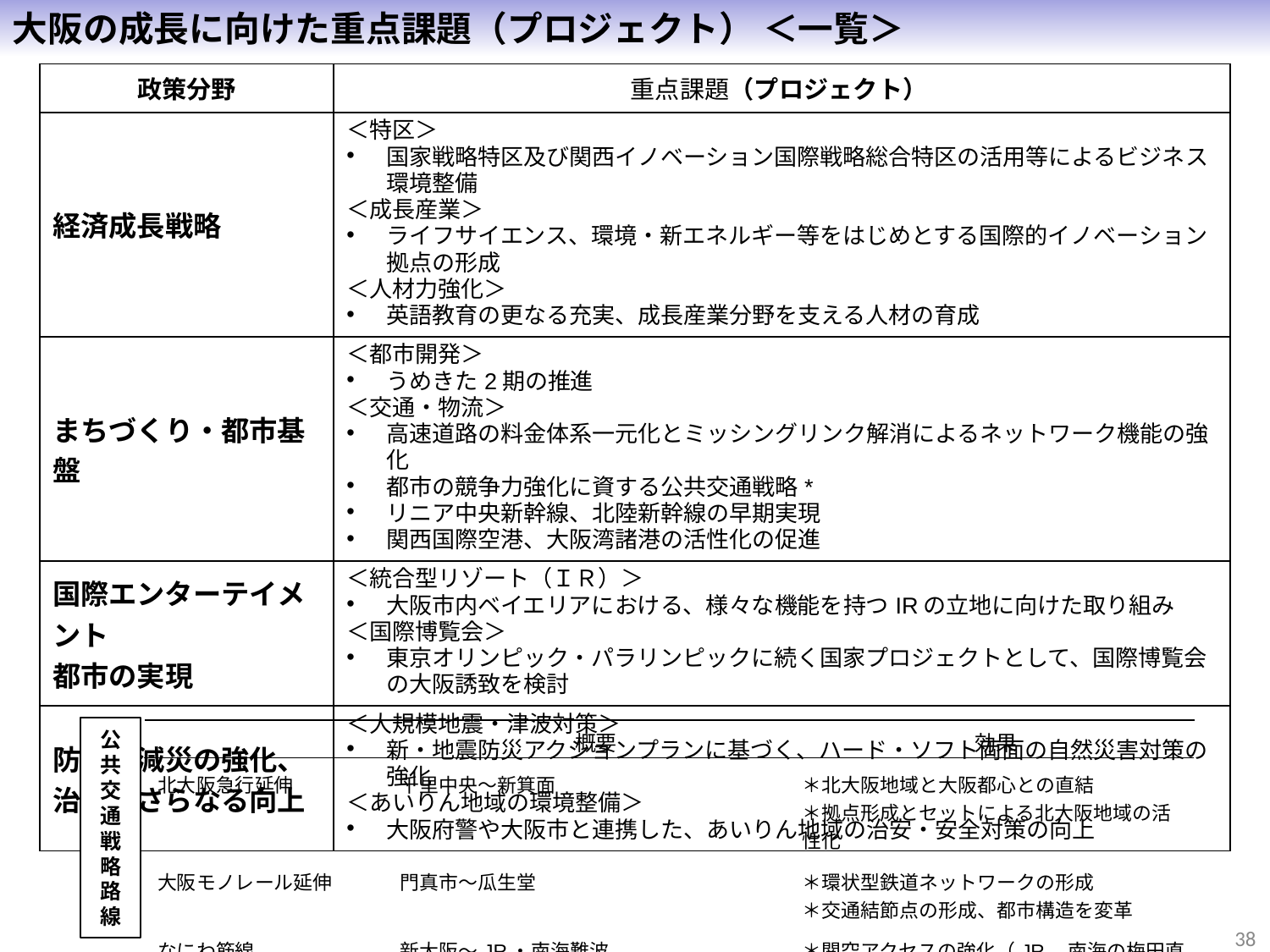

大阪の成長に向けた重点課題（プロジェクト） ＜一覧＞
| 政策分野 | 重点課題（プロジェクト） |
| --- | --- |
| 経済成長戦略 | ＜特区＞ 国家戦略特区及び関西イノベーション国際戦略総合特区の活用等によるビジネス環境整備 ＜成長産業＞ ライフサイエンス、環境・新エネルギー等をはじめとする国際的イノベーション拠点の形成 ＜人材力強化＞ 英語教育の更なる充実、成長産業分野を支える人材の育成 |
| まちづくり・都市基盤 | ＜都市開発＞ うめきた2期の推進 ＜交通・物流＞ 高速道路の料金体系一元化とミッシングリンク解消によるネットワーク機能の強化 都市の競争力強化に資する公共交通戦略\* リニア中央新幹線、北陸新幹線の早期実現 関西国際空港、大阪湾諸港の活性化の促進 |
| 国際エンターテイメント 都市の実現 | ＜統合型リゾート（ＩＲ）＞ 大阪市内ベイエリアにおける、様々な機能を持つIRの立地に向けた取り組み ＜国際博覧会＞ 東京オリンピック・パラリンピックに続く国家プロジェクトとして、国際博覧会の大阪誘致を検討 |
| 防災・減災の強化、 治安のさらなる向上 | ＜大規模地震・津波対策＞ 新・地震防災アクションプランに基づく、ハード・ソフト両面の自然災害対策の強化 ＜あいりん地域の環境整備＞ 大阪府警や大阪市と連携した、あいりん地域の治安・安全対策の向上 |
公共交通戦略路線
|  | 概要 | 効果 |
| --- | --- | --- |
| 北大阪急行延伸 | 千里中央～新箕面 | ＊北大阪地域と大阪都心との直結 ＊拠点形成とセットによる北大阪地域の活性化 |
| 大阪モノレール延伸 | 門真市～瓜生堂 | ＊環状型鉄道ネットワークの形成 ＊交通結節点の形成、都市構造を変革 |
| なにわ筋線 | 新大阪～JR・南海難波 | ＊関空アクセスの強化（JR、南海の梅田直結） ＊大阪都心・国土軸へのアクセス |
38